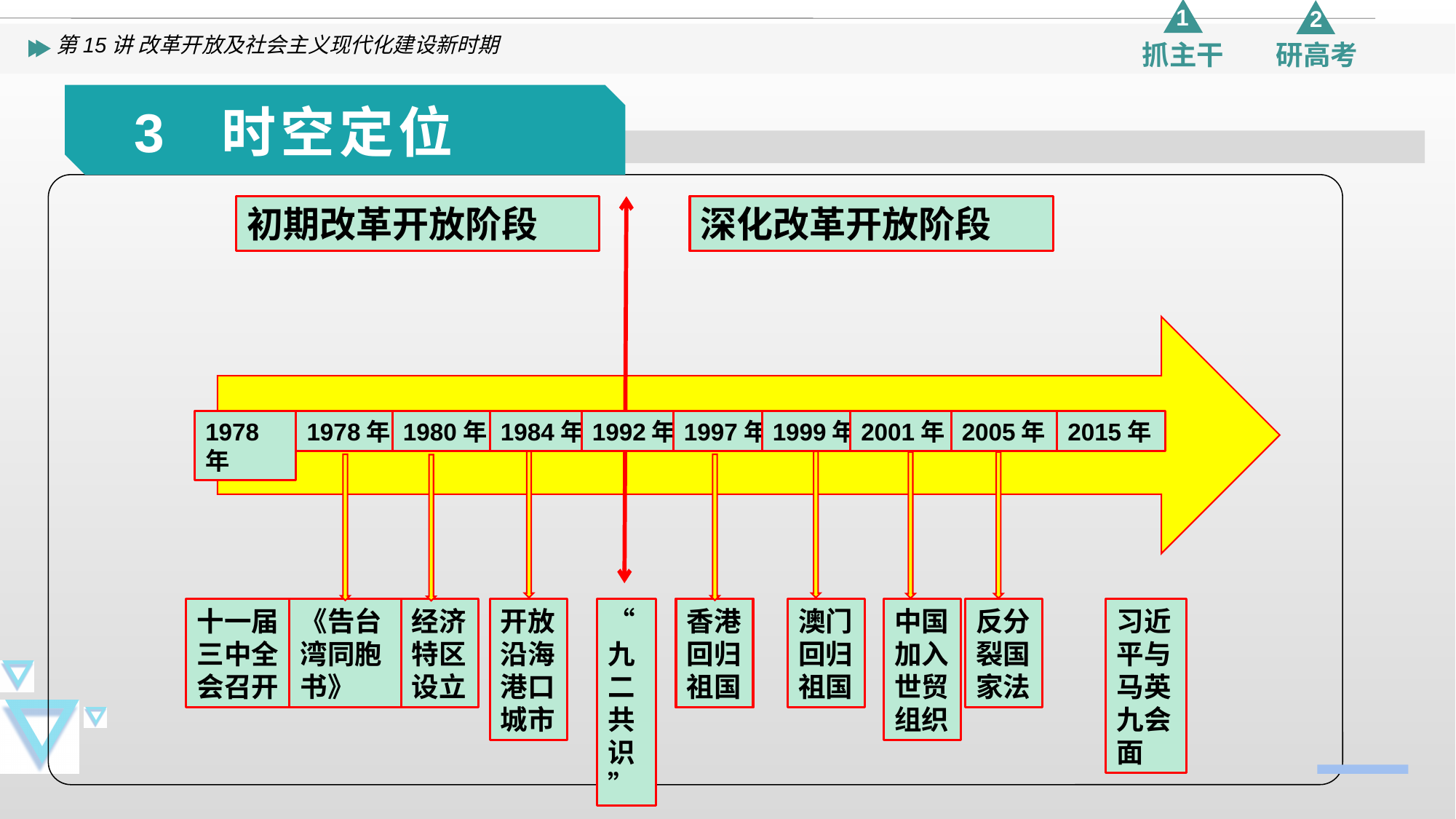

3  时空定位

初期改革开放阶段
深化改革开放阶段

1978年
1978年
1980年
1984年
1992年
1997年
1999年
2001年
2005年
2015年

十一届三中全会召开
《告台湾同胞书》
经济特区设立
开放沿海港口城市
“九二共识”
香港回归祖国
澳门回归祖国
中国加入世贸组织
反分裂国家法
习近平与马英九会面